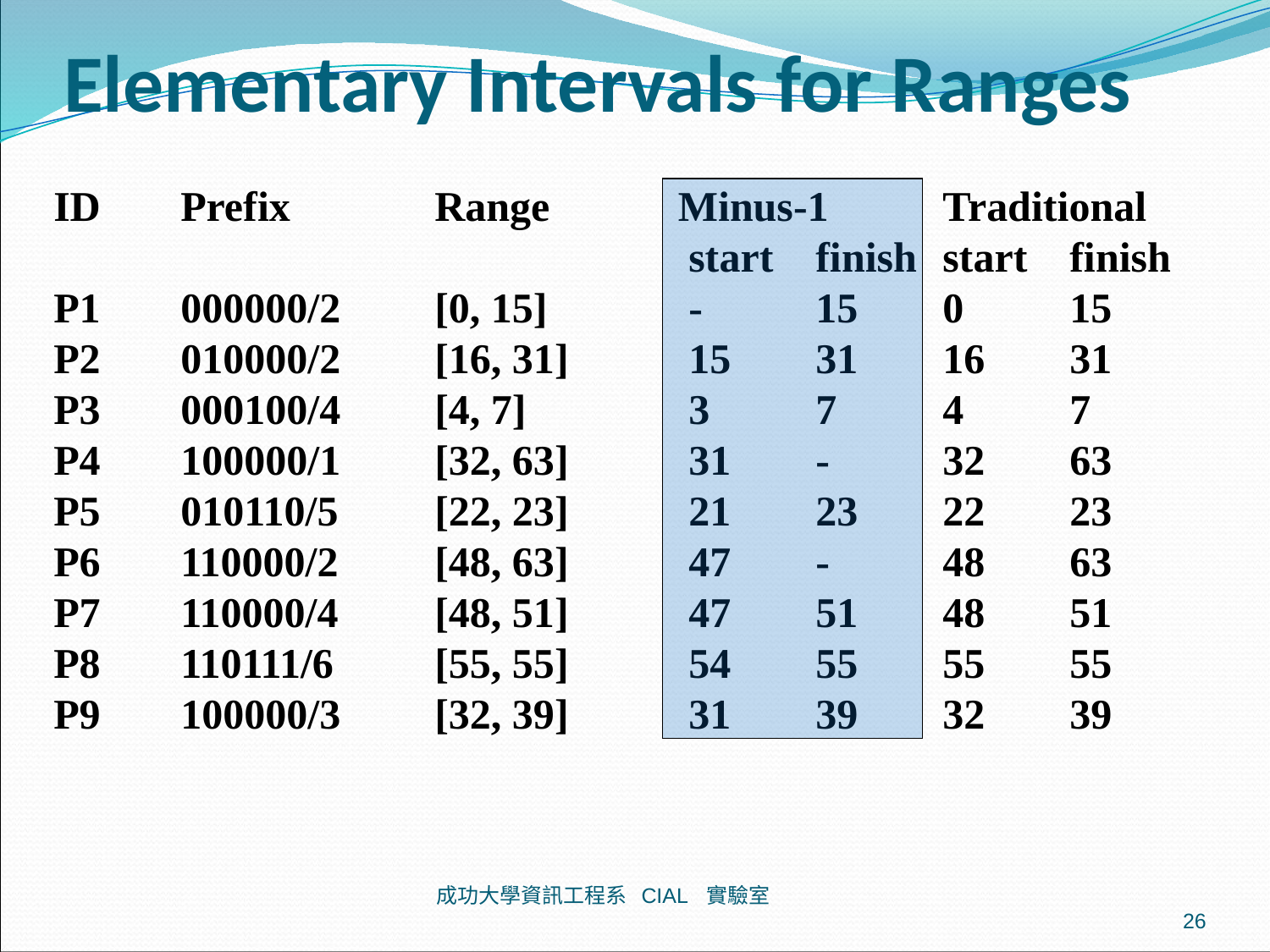

# Elementary Intervals for Ranges
ID	Prefix		Range	           Minus-1	Traditional
			               	start	finish	start	finish
P1	000000/2	[0, 15]		-	15	0	15
P2	010000/2	[16, 31]	15	31	16	31
P3	000100/4	[4, 7]		3	7	4	7
P4	100000/1	[32, 63]	31	-	32	63
P5	010110/5	[22, 23]	21	23	22	23
P6	110000/2	[48, 63]	47	-	48	63
P7	110000/4	[48, 51]	47	51	48	51
P8	110111/6	[55, 55]	54	55	55	55
P9	100000/3	[32, 39]	31	39	32	39

成功大學資訊工程系  CIAL 實驗室

26